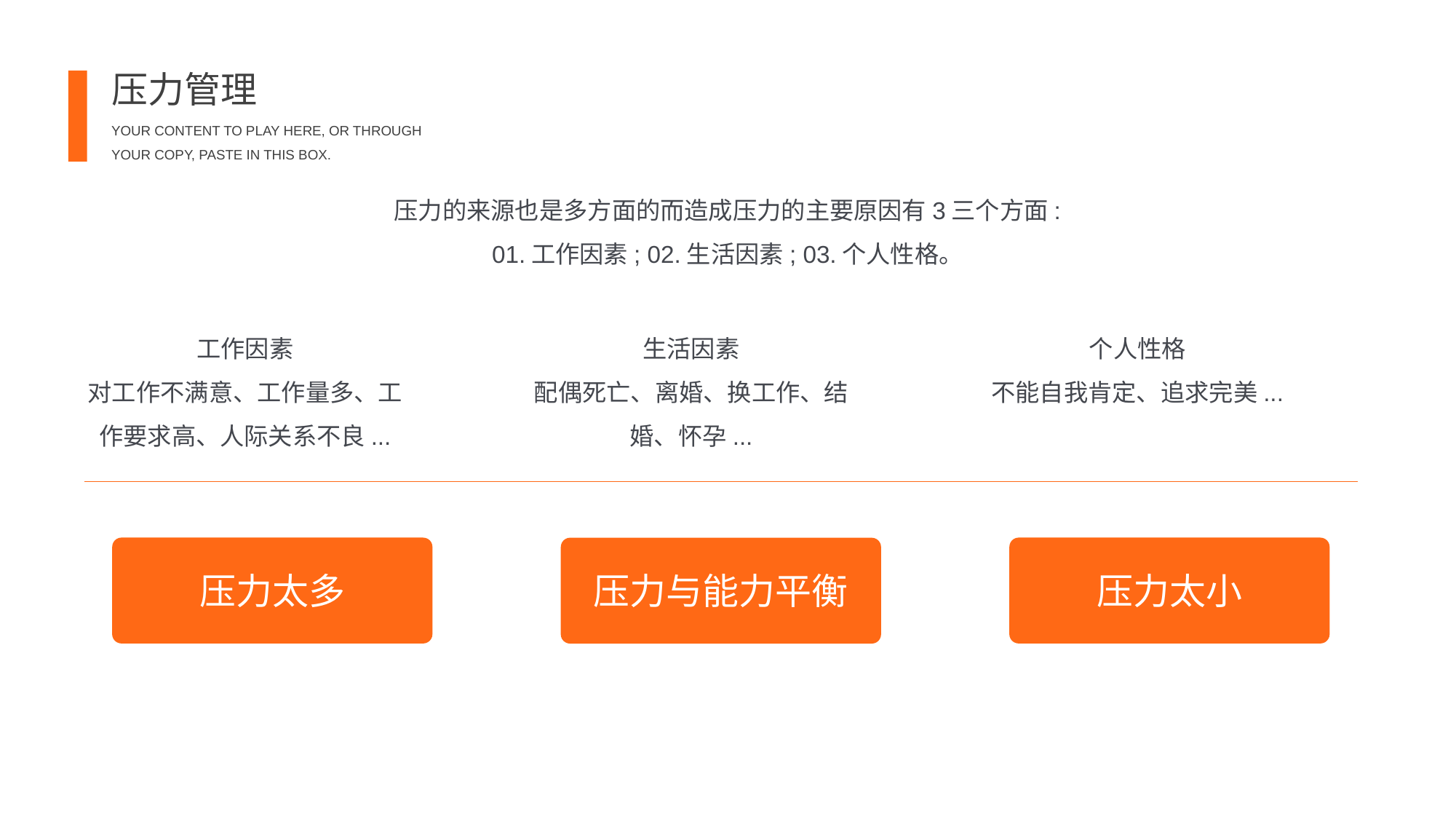

压力管理
YOUR CONTENT TO PLAY HERE, OR THROUGH YOUR COPY, PASTE IN THIS BOX.

压力的来源也是多方面的而造成压力的主要原因有3三个方面:
01.工作因素; 02.生活因素; 03.个人性格。
工作因素
对工作不满意、工作量多、工作要求高、人际关系不良...
生活因素
配偶死亡、离婚、换工作、结婚、怀孕...
个人性格
不能自我肯定、追求完美...

压力太小

压力太多

压力与能力平衡